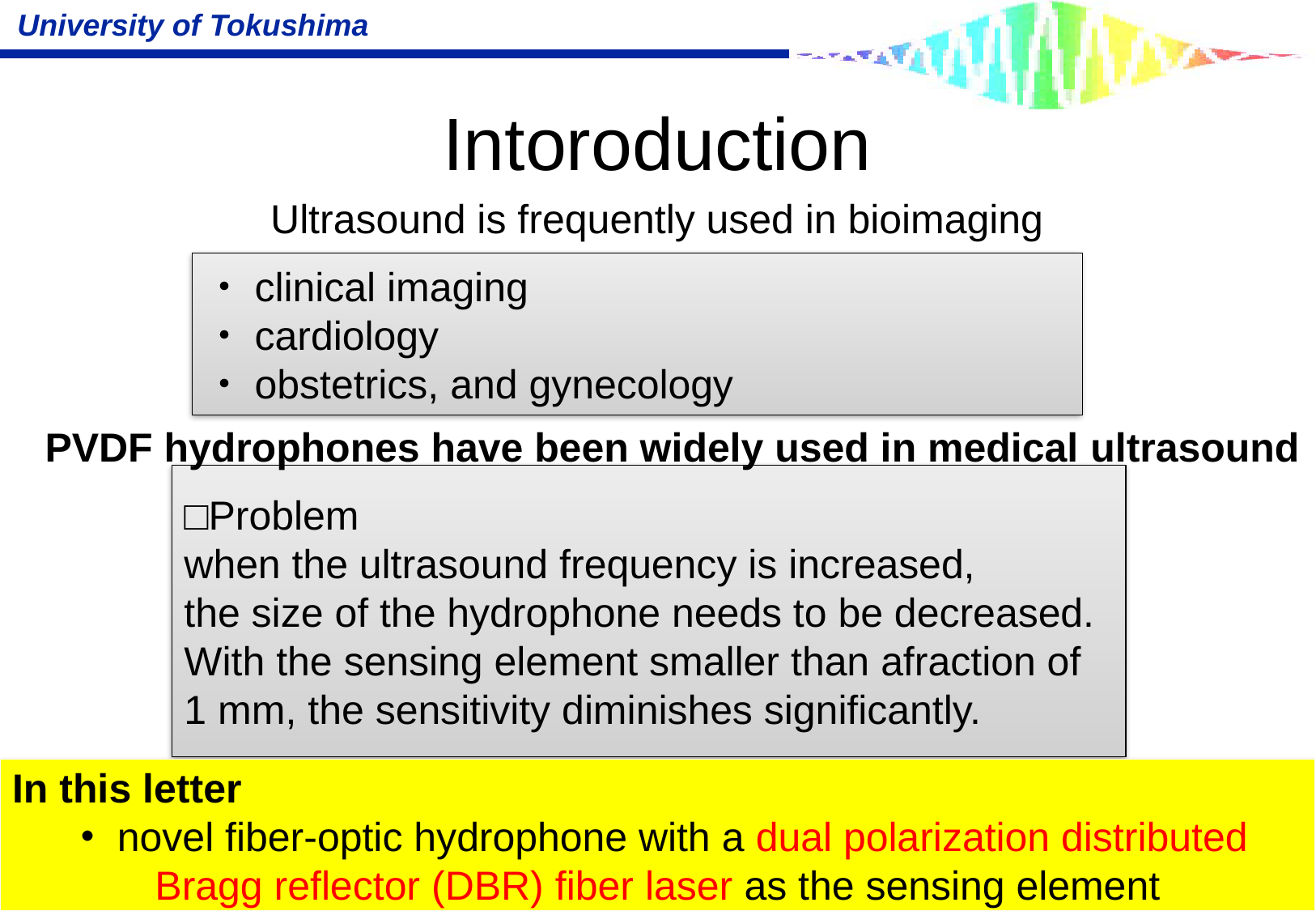

# Intoroduction
Ultrasound is frequently used in bioimaging

・clinical imaging
・cardiology
・obstetrics, and gynecology

PVDF hydrophones have been widely used in medical ultrasound

□Problem
when the ultrasound frequency is increased,
the size of the hydrophone needs to be decreased. With the sensing element smaller than afraction of 1 mm, the sensitivity diminishes significantly.
In this letter
・novel fiber-optic hydrophone with a dual polarization distributed Bragg reflector (DBR) fiber laser as the sensing element